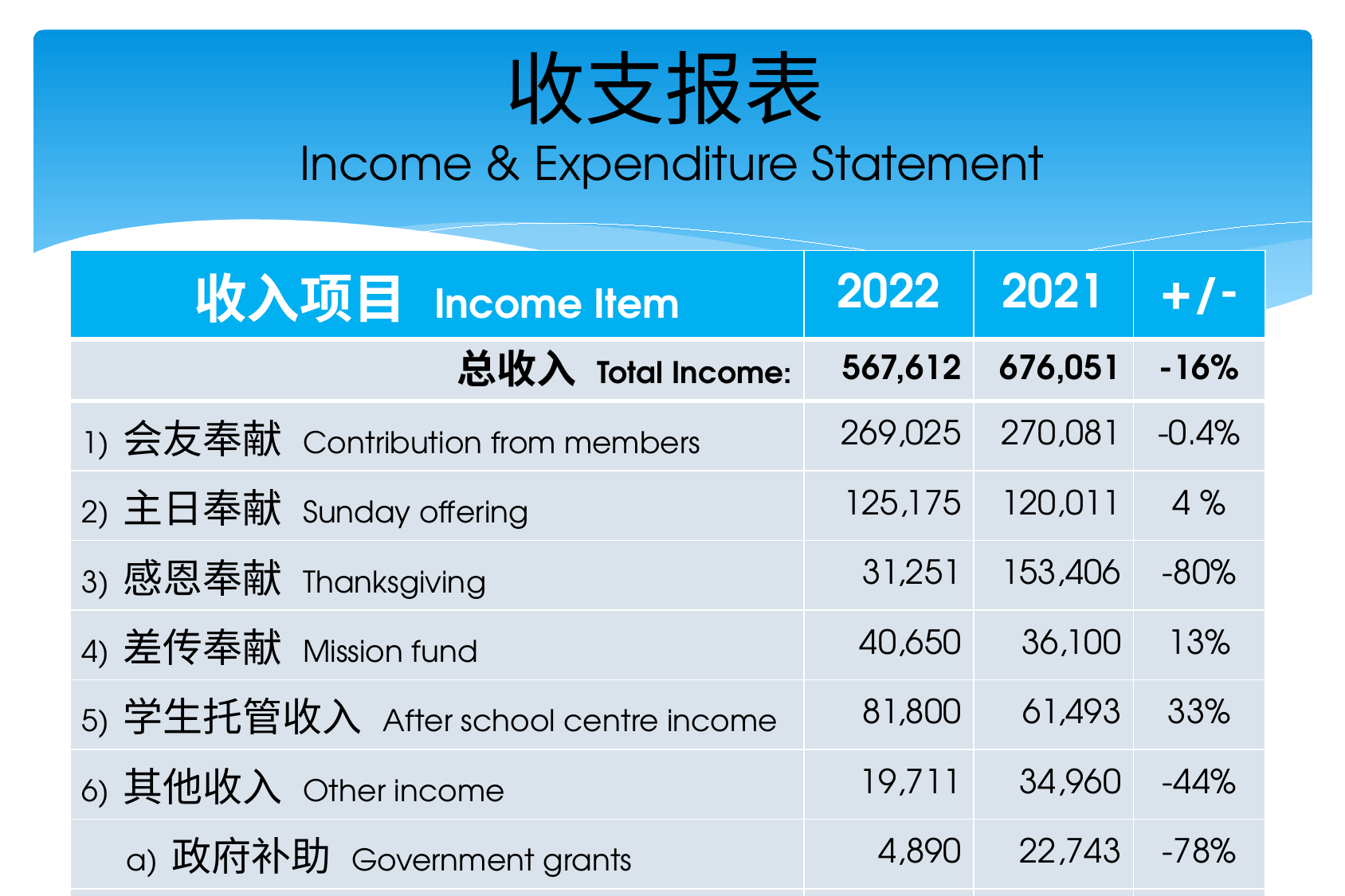

# 收支报表 Income & Expenditure Statement
| 收入项目 Income Item | 2022 | 2021 | +/- |
| --- | --- | --- | --- |
| 总收入 Total Income: | 567,612 | 676,051 | -16% |
| 1) 会友奉献 Contribution from members | 269,025 | 270,081 | -0.4% |
| 2) 主日奉献 Sunday offering | 125,175 | 120,011 | 4 % |
| 3) 感恩奉献 Thanksgiving | 31,251 | 153,406 | -80% |
| 4) 差传奉献 Mission fund | 40,650 | 36,100 | 13% |
| 5) 学生托管收入 After school centre income | 81,800 | 61,493 | 33% |
| 6) 其他收入 Other income | 19,711 | 34,960 | -44% |
| a) 政府补助 Government grants | 4,890 | 22,743 | -78% |
| b) 特别捐款 Special donations | 14,821 | 11,288 | 32% |